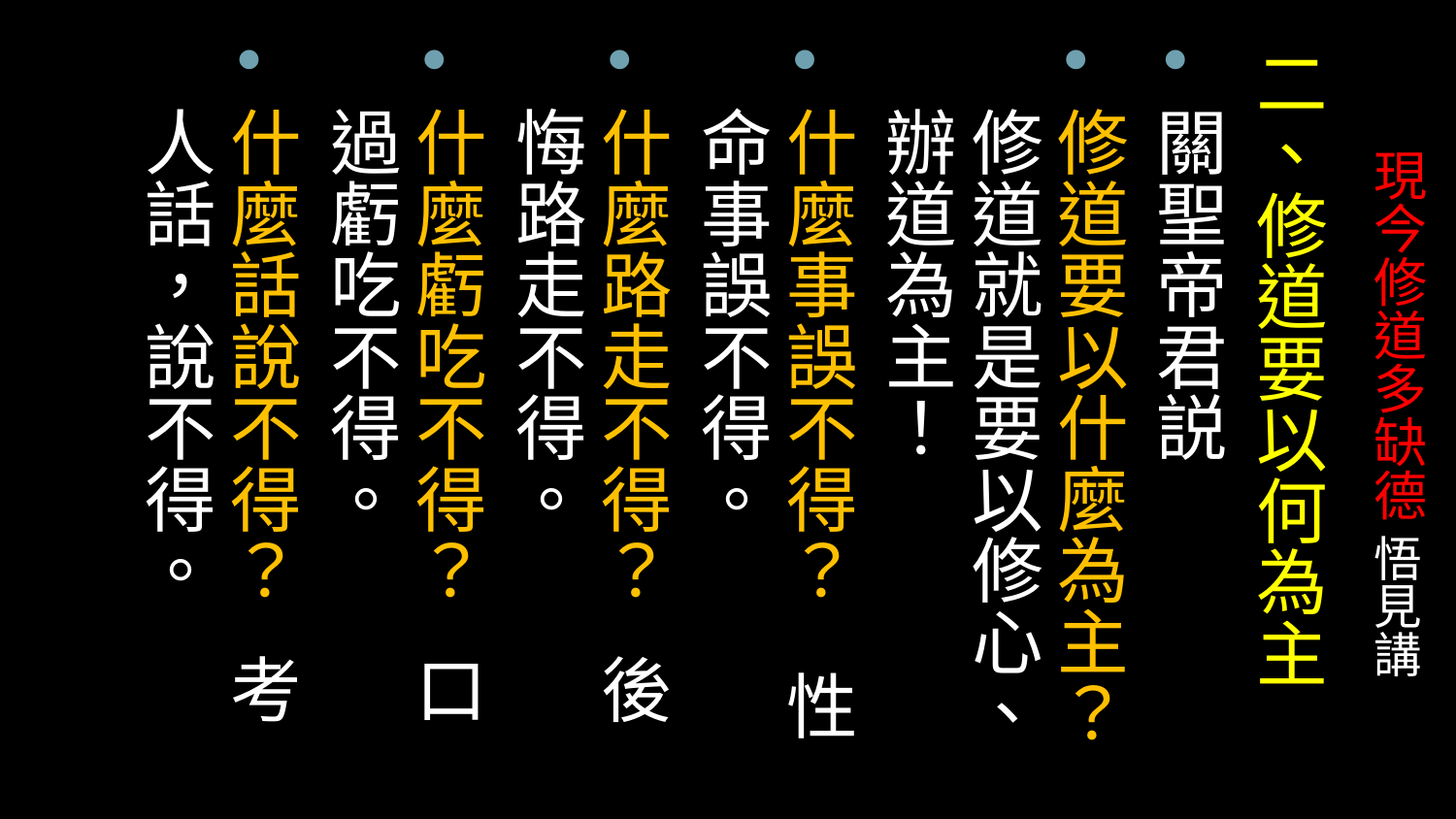

二、修道要以何為主
關聖帝君説
修道要以什麼為主？修道就是要以修心、 辦道為主！
什麼事誤不得？    性命事誤不得。
什麼路走不得？   後悔路走不得。
什麼虧吃不得？   口過虧吃不得。
什麼話說不得？   考人話，說不得。

# 現今修道多缺德 悟見講